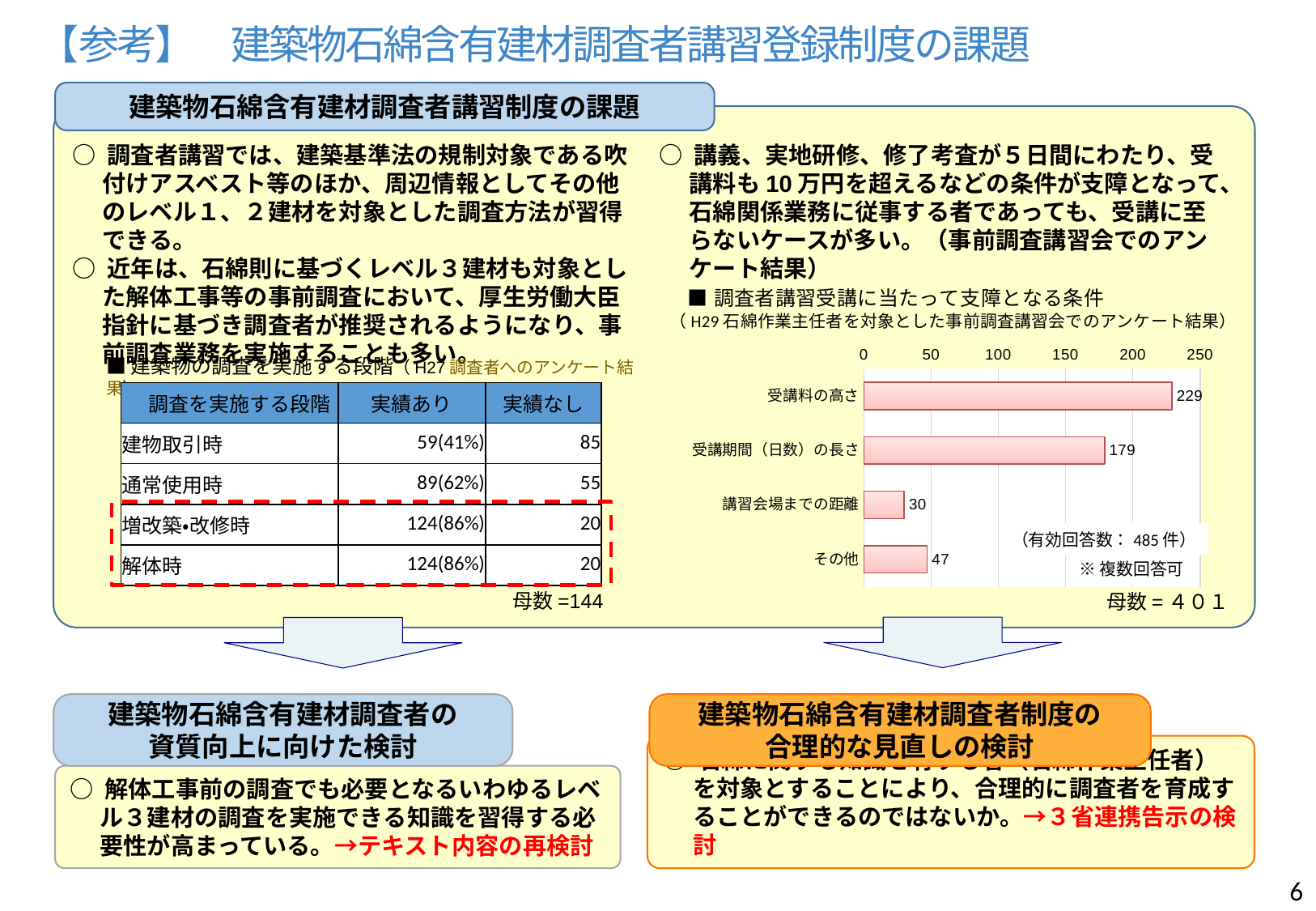

# 【参考】　建築物石綿含有建材調査者講習登録制度の課題
建築物石綿含有建材調査者講習制度の課題

○ 調査者講習では、建築基準法の規制対象である吹付けアスベスト等のほか、周辺情報としてその他のレベル１、２建材を対象とした調査方法が習得できる。
○ 近年は、石綿則に基づくレベル３建材も対象とした解体工事等の事前調査において、厚生労働大臣指針に基づき調査者が推奨されるようになり、事前調査業務を実施することも多い。
○ 講義、実地研修、修了考査が５日間にわたり、受講料も10万円を超えるなどの条件が支障となって、石綿関係業務に従事する者であっても、受講に至らないケースが多い。（事前調査講習会でのアンケート結果）

### Chart: ■調査者講習受講に当たって支障となる条件

| Category |  |
|---|---|
| 受講料の高さ | 229.0 |
| 受講期間（日数）の長さ | 179.0 |
| 講習会場までの距離 | 30.0 |
| その他 | 47.0 |
（H29石綿作業主任者を対象とした事前調査講習会でのアンケート結果）
■建築物の調査を実施する段階（H27調査者へのアンケート結果）
| 調査を実施する段階 | 実績あり | 実績なし |
| --- | --- | --- |
| 建物取引時 | 59(41%) | 85 |
| 通常使用時 | 89(62%) | 55 |
| 増改築・改修時 | 124(86%) | 20 |
| 解体時 | 124(86%) | 20 |

（有効回答数：485件）
※複数回答可
母数=144
母数=４０１

建築物石綿含有建材調査者の
資質向上に向けた検討
建築物石綿含有建材調査者制度の
合理的な見直しの検討
○ 解体工事前の調査でも必要となるいわゆるレベル３建材の調査を実施できる知識を習得する必要性が高まっている。→テキスト内容の再検討
○ 石綿に関する知識を有する者（石綿作業主任者）を対象とすることにより、合理的に調査者を育成することができるのではないか。→３省連携告示の検討
6